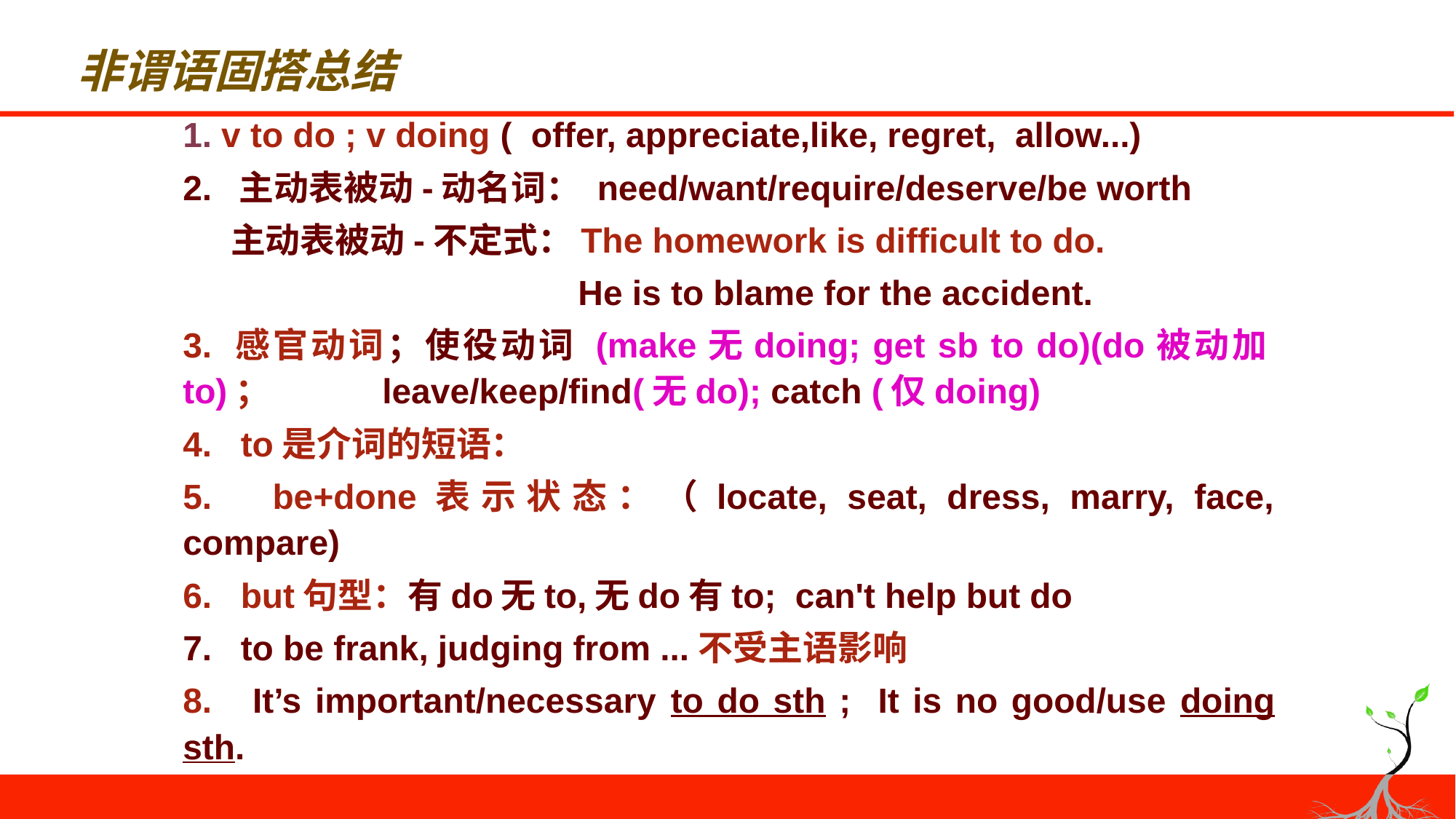

# 非谓语固搭总结
1. v to do ; v doing (  offer, appreciate,like, regret,  allow...)
2.  主动表被动-动名词： need/want/require/deserve/be worth
     主动表被动-不定式：The homework is difficult to do.
                                         He is to blame for the accident.
3. 感官动词；使役动词 (make无doing; get sb to do)(do被动加to)；             leave/keep/find(无do); catch (仅doing)
4.   to是介词的短语：
5.   be+done表示状态：（locate, seat, dress, marry, face, compare)
6.   but句型：有do无to,无do有to;  can't help but do
7.   to be frank, judging from ...不受主语影响
8.   It’s important/necessary to do sth ;  It is no good/use doing sth.